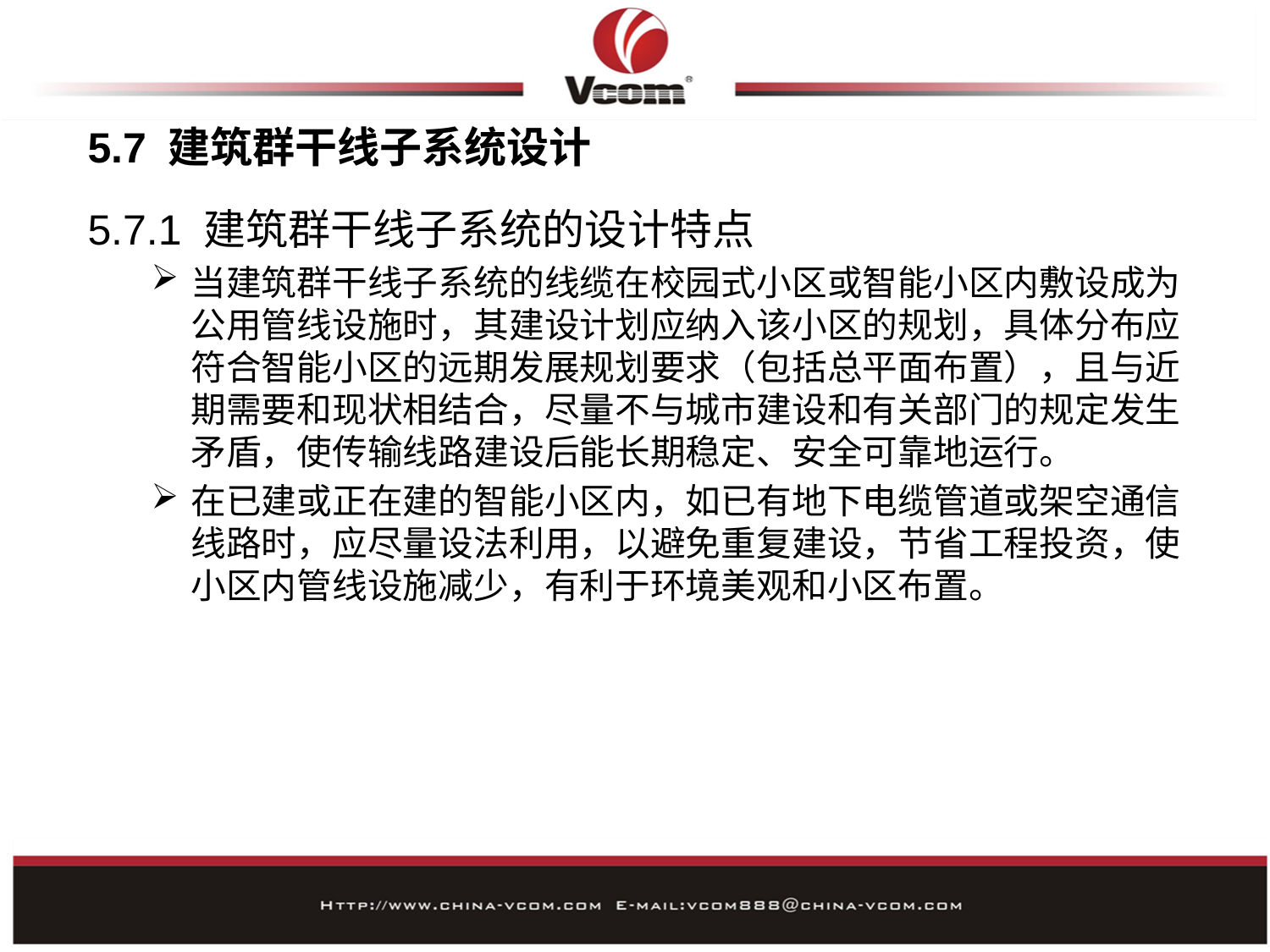

# 5.7 建筑群干线子系统设计
5.7.1 建筑群干线子系统的设计特点
当建筑群干线子系统的线缆在校园式小区或智能小区内敷设成为公用管线设施时，其建设计划应纳入该小区的规划，具体分布应符合智能小区的远期发展规划要求（包括总平面布置），且与近期需要和现状相结合，尽量不与城市建设和有关部门的规定发生矛盾，使传输线路建设后能长期稳定、安全可靠地运行。
在已建或正在建的智能小区内，如已有地下电缆管道或架空通信线路时，应尽量设法利用，以避免重复建设，节省工程投资，使小区内管线设施减少，有利于环境美观和小区布置。